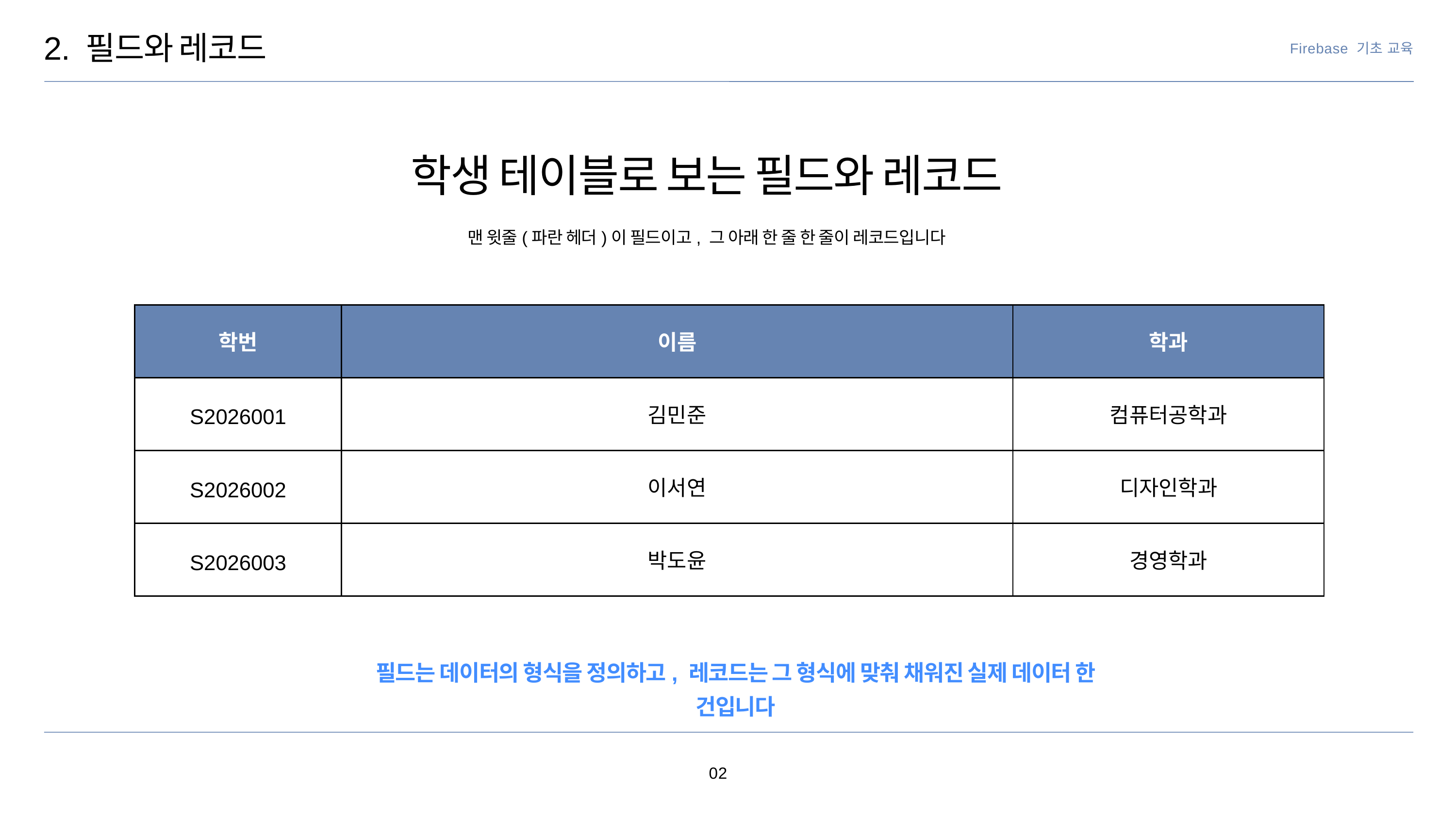

2. 필드와 레코드
Firebase 기초 교육

학생 테이블로 보는 필드와 레코드
맨 윗줄(파란 헤더)이 필드이고, 그 아래 한 줄 한 줄이 레코드입니다
| 학번 | 이름 | 학과 |
| --- | --- | --- |
| S2026001 | 김민준 | 컴퓨터공학과 |
| S2026002 | 이서연 | 디자인학과 |
| S2026003 | 박도윤 | 경영학과 |
필드는 데이터의 형식을 정의하고, 레코드는 그 형식에 맞춰 채워진 실제 데이터 한 건입니다

02